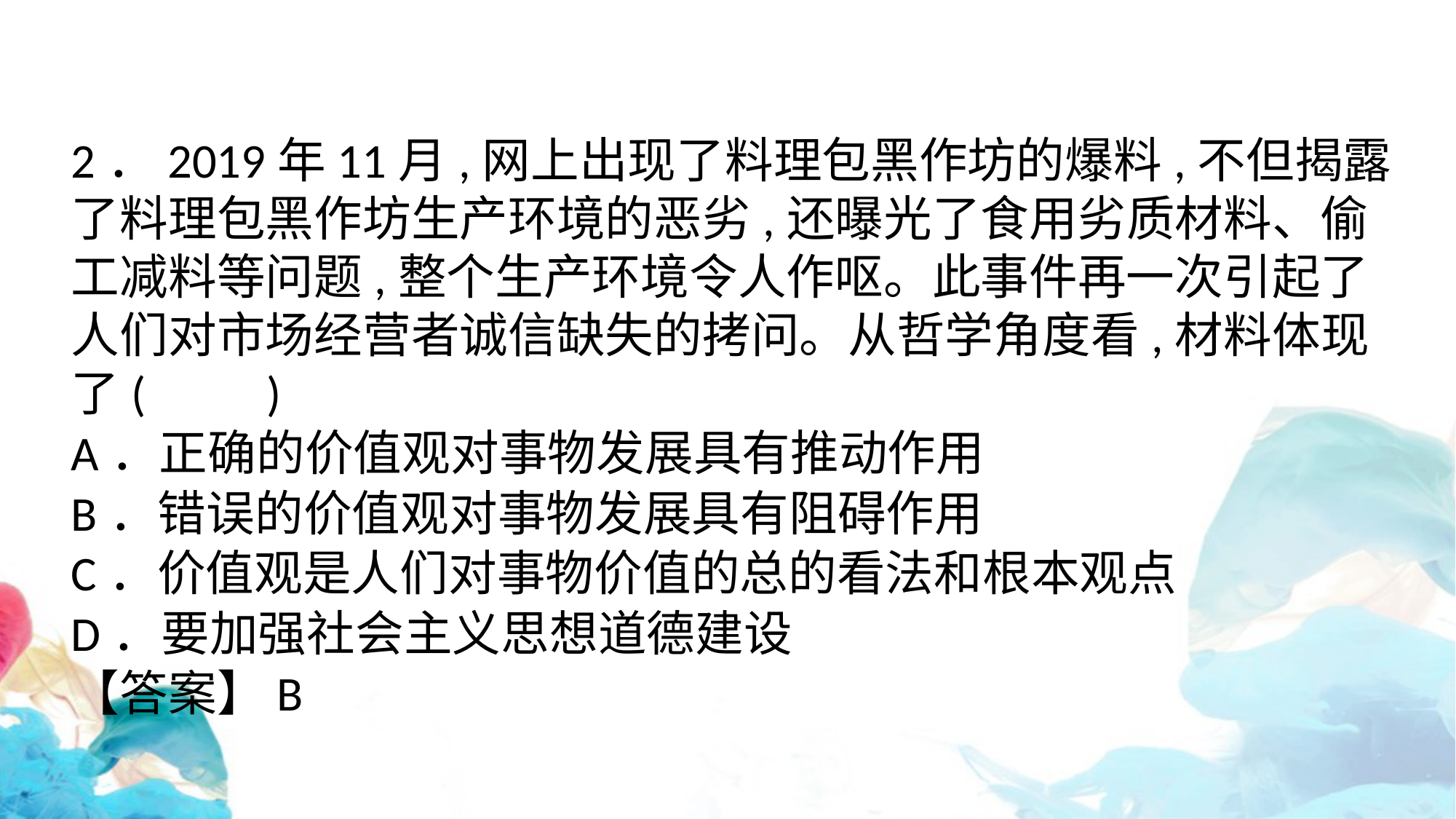

2．2019年11月,网上出现了料理包黑作坊的爆料,不但揭露了料理包黑作坊生产环境的恶劣,还曝光了食用劣质材料、偷工减料等问题,整个生产环境令人作呕。此事件再一次引起了人们对市场经营者诚信缺失的拷问。从哲学角度看,材料体现了(　　)
A．正确的价值观对事物发展具有推动作用
B．错误的价值观对事物发展具有阻碍作用
C．价值观是人们对事物价值的总的看法和根本观点
D．要加强社会主义思想道德建设
【答案】B